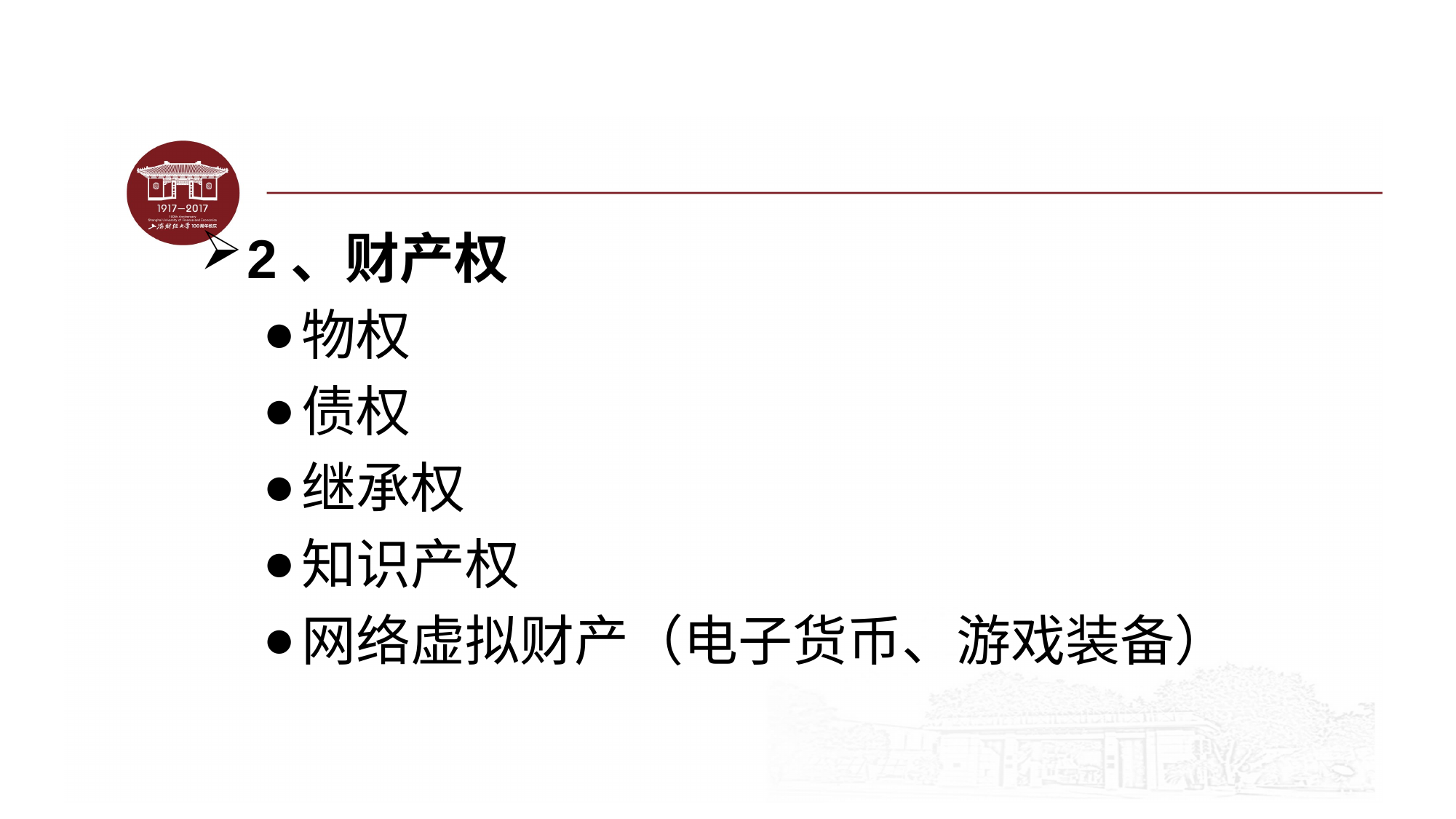

#
2、财产权
物权
债权
继承权
知识产权
网络虚拟财产（电子货币、游戏装备）